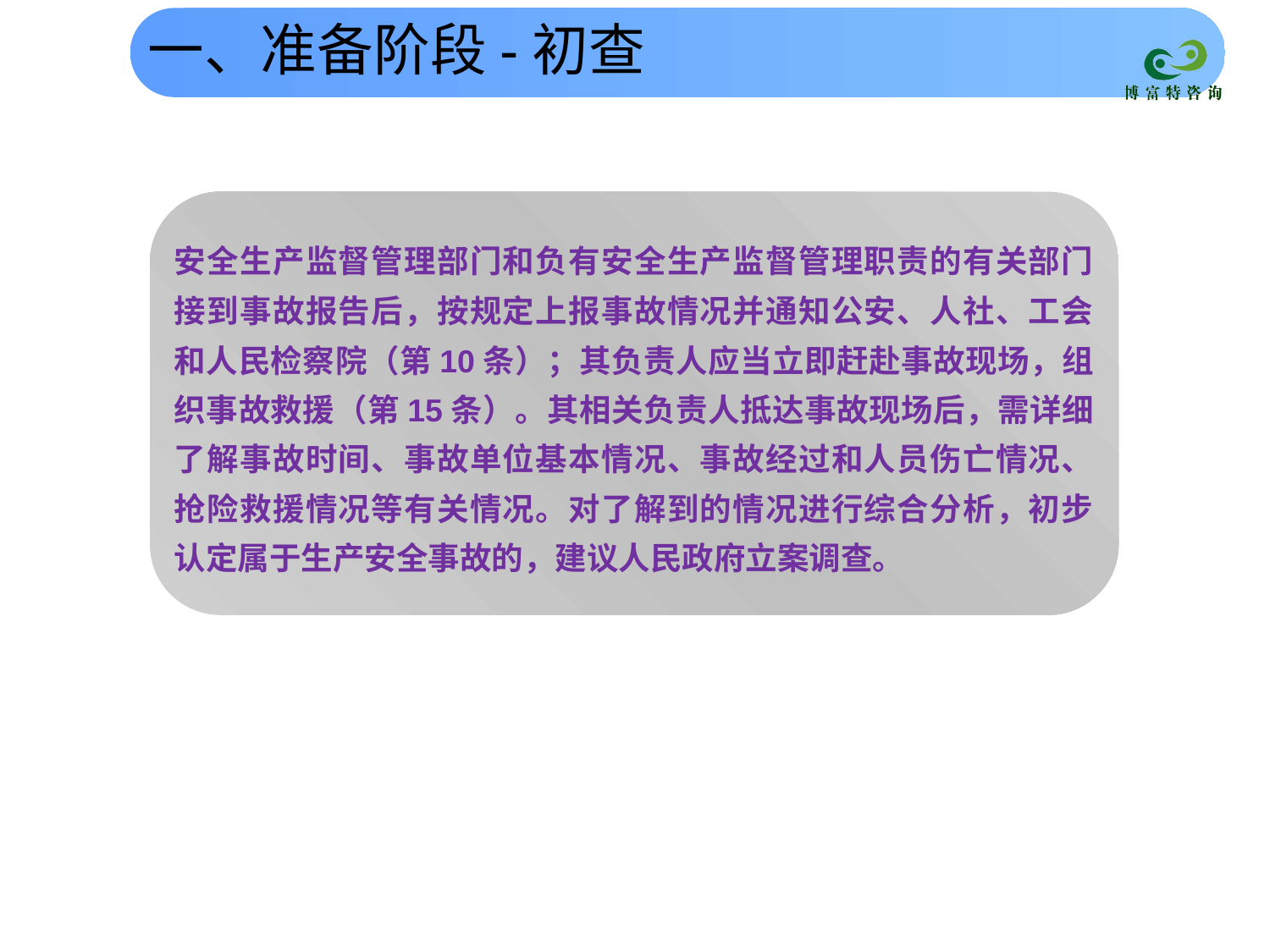

一、准备阶段-初查

安全生产监督管理部门和负有安全生产监督管理职责的有关部门接到事故报告后，按规定上报事故情况并通知公安、人社、工会和人民检察院（第10条）；其负责人应当立即赶赴事故现场，组织事故救援（第15条）。其相关负责人抵达事故现场后，需详细了解事故时间、事故单位基本情况、事故经过和人员伤亡情况、抢险救援情况等有关情况。对了解到的情况进行综合分析，初步认定属于生产安全事故的，建议人民政府立案调查。